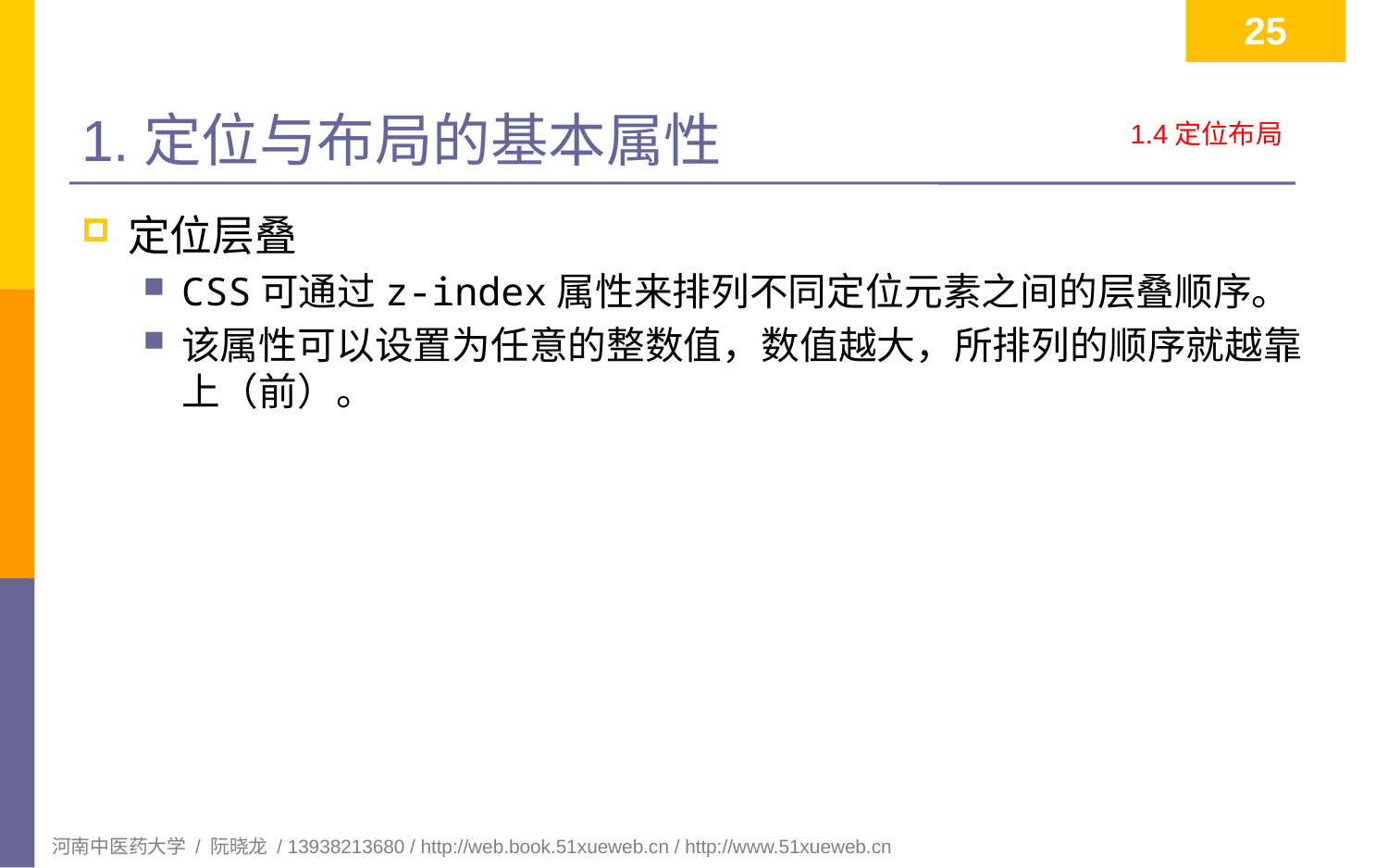

25
# 1.定位与布局的基本属性
1.4定位布局
定位层叠
CSS可通过z-index属性来排列不同定位元素之间的层叠顺序。
该属性可以设置为任意的整数值，数值越大，所排列的顺序就越靠上（前）。